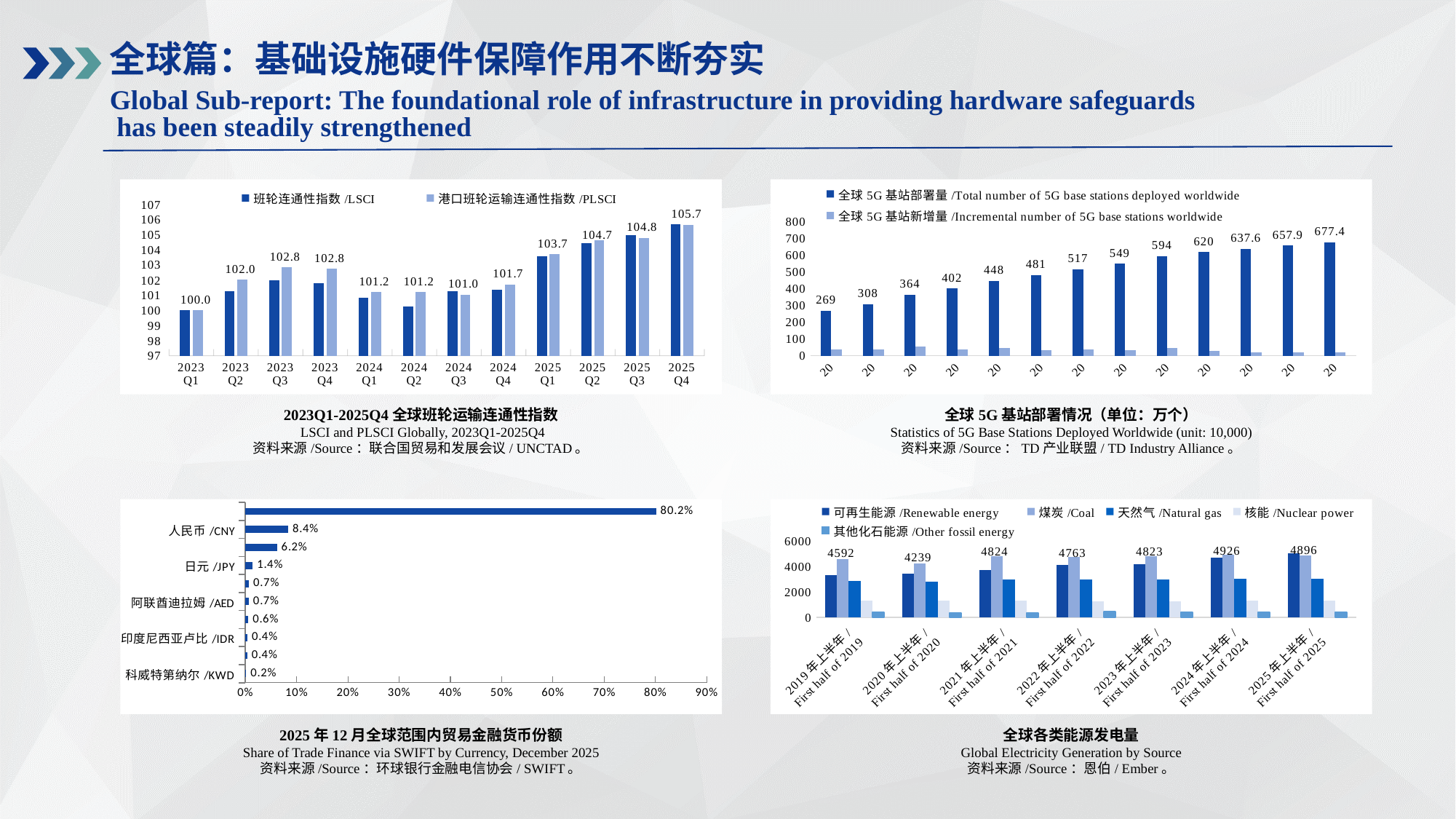

全球篇：基础设施硬件保障作用不断夯实
Global Sub-report: The foundational role of infrastructure in providing hardware safeguards
 has been steadily strengthened

### Chart

| Category | 班轮连通性指数/LSCI | 港口班轮运输连通性指数/PLSCI |
|---|---|---|
| 2023 Q1 | 100.0 | 99.99991266 |
| 2023 Q2 | 101.276216495334 | 102.0285854 |
| 2023 Q3 | 101.974358330973 | 102.8469289 |
| 2023 Q4 | 101.812466651291 | 102.7566631 |
| 2024 Q1 | 100.811061065116 | 101.2062793 |
| 2024 Q2 | 100.240954644401 | 101.2124333 |
| 2024 Q3 | 101.274155343057 | 101.036262 |
| 2024 Q4 | 101.336891034642 | 101.7045 |
| 2025 Q1 | 103.561198131363 | 103.6945664 |
| 2025 Q2 | 104.444637454691 | 104.652242 |
| 2025 Q3 | 104.985675321074 | 104.7860584 |
| 2025 Q4 | 105.693598059654 | 105.6619459 |

### Chart

| Category | 全球5G基站部署量/Total number of 5G base stations deployed worldwide  | 全球5G基站新增量/Incremental number of 5G base stations worldwide |
|---|---|---|
| 2022Q2 | 269.0 | 35.9 |
| 2022Q3 | 308.0 | 39.0 |
| 2022Q4 | 364.0 | 56.0 |
| 2023Q1 | 402.0 | 38.0 |
| 2023Q2 | 448.0 | 46.0 |
| 2023Q3 | 481.0 | 33.0 |
| 2023Q4 | 517.0 | 36.16 |
| 2024Q1 | 549.0 | 31.84 |
| 2024Q2 | 594.0 | 45.0 |
| 2024Q3 | 620.0 | 26.0 |
| 2024Q4 | 637.6 | 17.6 |
| 2025Q1 | 657.9 | 20.3 |
| 2025Q2 | 677.4 | 19.5 |
2023Q1-2025Q4全球班轮运输连通性指数
 LSCI and PLSCI Globally, 2023Q1-2025Q4
资料来源/Source：联合国贸易和发展会议/ UNCTAD。
全球5G基站部署情况（单位：万个）
Statistics of 5G Base Stations Deployed Worldwide (unit: 10,000)
资料来源/Source：TD产业联盟/ TD Industry Alliance。

### Chart

| Category | 系列 1 |
|---|---|
| 科威特第纳尔/KWD | 0.0016 |
| 越南盾/VND | 0.0039 |
| 印度尼西亚卢比/IDR | 0.0041 |
| 泰铢/THB | 0.0058 |
| 阿联酋迪拉姆/AED | 0.0068 |
| 沙特里亚尔/SAR | 0.007 |
| 日元/JPY | 0.0144 |
| 欧元/EUR | 0.0617 |
| 人民币/CNY | 0.0836 |
| 美元/USD | 0.8015 |

### Chart

| Category | 可再生能源/Renewable energy  | 煤炭/Coal | 天然气/Natural gas | 核能/Nuclear power | 其他化石能源/Other fossil energy |
|---|---|---|---|---|---|
| 2019年上半年/
First half of 2019 | 3342.7 | 4592.42 | 2851.6 | 1345.12 | 381.19 |
| 2020年上半年/
First half of 2020 | 3468.43 | 4239.3 | 2823.85 | 1302.16 | 340.61 |
| 2021年上半年/
First half of 2021 | 3743.76 | 4824.36 | 2980.63 | 1324.78 | 340.03 |
| 2022年上半年/
First half of 2022 | 4155.18 | 4763.14 | 2976.56 | 1287.99 | 424.48 |
| 2023年上半年/
First half of 2023 | 4209.32 | 4822.9 | 3000.06 | 1282.41 | 377.92 |
| 2024年上半年/
First half of 2024 | 4709.35 | 4926.42 | 3069.27 | 1315.04 | 403.7 |
| 2025年上半年/
First half of 2025 | 5072.24 | 4895.71 | 3062.99 | 1347.84 | 413.68 |
2025年12月全球范围内贸易金融货币份额
Share of Trade Finance via SWIFT by Currency, December 2025
资料来源/Source：环球银行金融电信协会/ SWIFT。
全球各类能源发电量
Global Electricity Generation by Source
资料来源/Source：恩伯/ Ember。